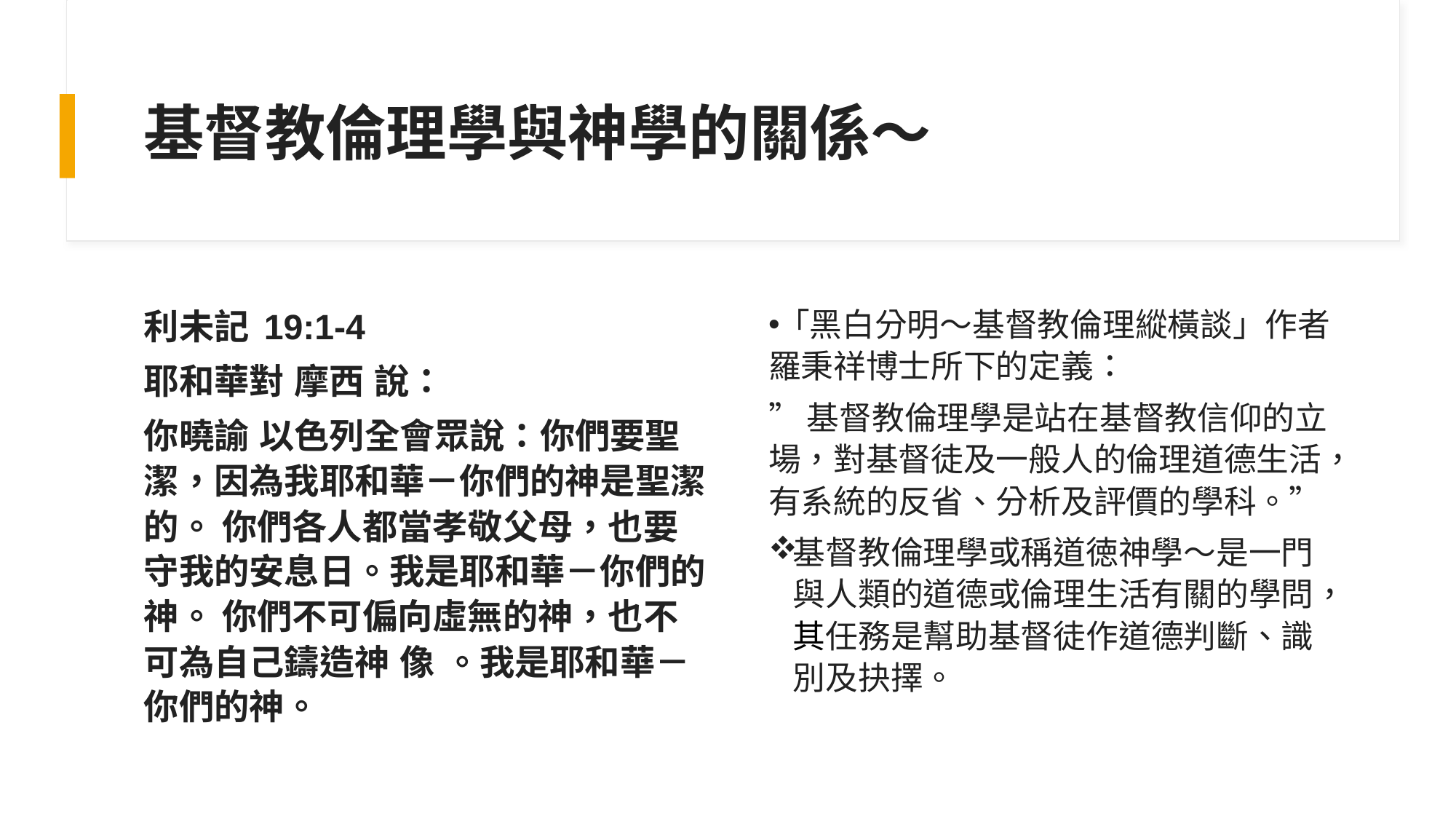

# 基督教倫理學與神學的關係～
利未記 19:1-4
耶和華對 摩西 說：
你曉諭 以色列全會眾說：你們要聖潔，因為我耶和華－你們的神是聖潔的。 你們各人都當孝敬父母，也要守我的安息日。我是耶和華－你們的神。 你們不可偏向虛無的神，也不可為自己鑄造神 像 。我是耶和華－你們的神。
「黑白分明～基督教倫理縱橫談」作者羅秉祥博士所下的定義：
”基督教倫理學是站在基督教信仰的立場，對基督徒及一般人的倫理道德生活，有系統的反省、分析及評價的學科。”
基督教倫理學或稱道徳神學～是一門與人類的道德或倫理生活有關的學問，其任務是幫助基督徒作道德判斷、識別及抉擇。